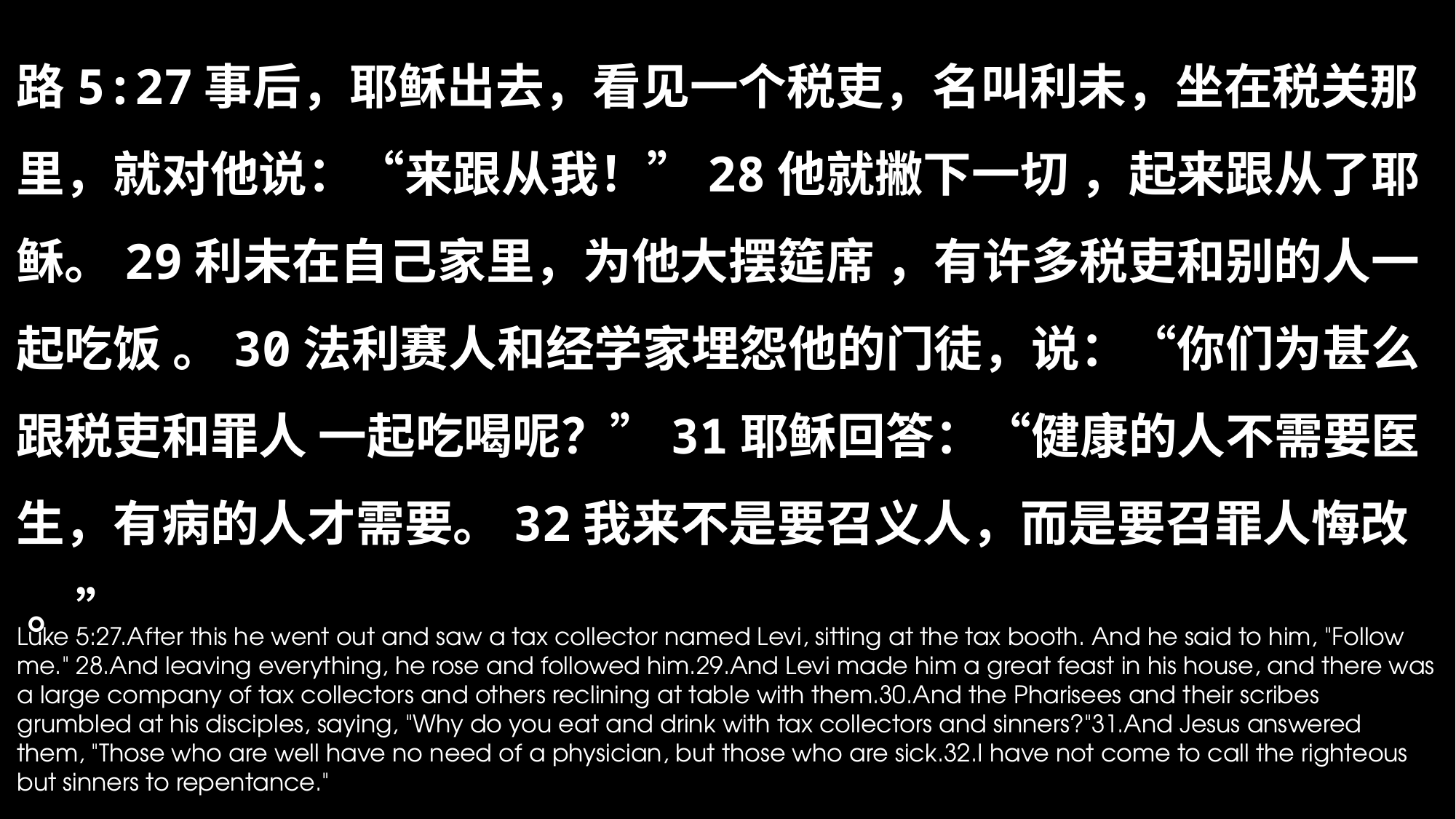

路5:27事后，耶稣出去，看见一个税吏，名叫利未，坐在税关那里，就对他说：“来跟从我！”28他就撇下一切 ，起来跟从了耶稣。29利未在自己家里，为他大摆筵席 ，有许多税吏和别的人一起吃饭 。30法利赛人和经学家埋怨他的门徒，说：“你们为甚么跟税吏和罪人 一起吃喝呢？”31耶稣回答：“健康的人不需要医生，有病的人才需要。32我来不是要召义人，而是要召罪人悔改 。”

Luke 5:27.After this he went out and saw a tax collector named Levi, sitting at the tax booth. And he said to him, "Follow me." 28.And leaving everything, he rose and followed him.29.And Levi made him a great feast in his house, and there was a large company of tax collectors and others reclining at table with them.30.And the Pharisees and their scribes grumbled at his disciples, saying, "Why do you eat and drink with tax collectors and sinners?"31.And Jesus answered them, "Those who are well have no need of a physician, but those who are sick.32.I have not come to call the righteous but sinners to repentance."